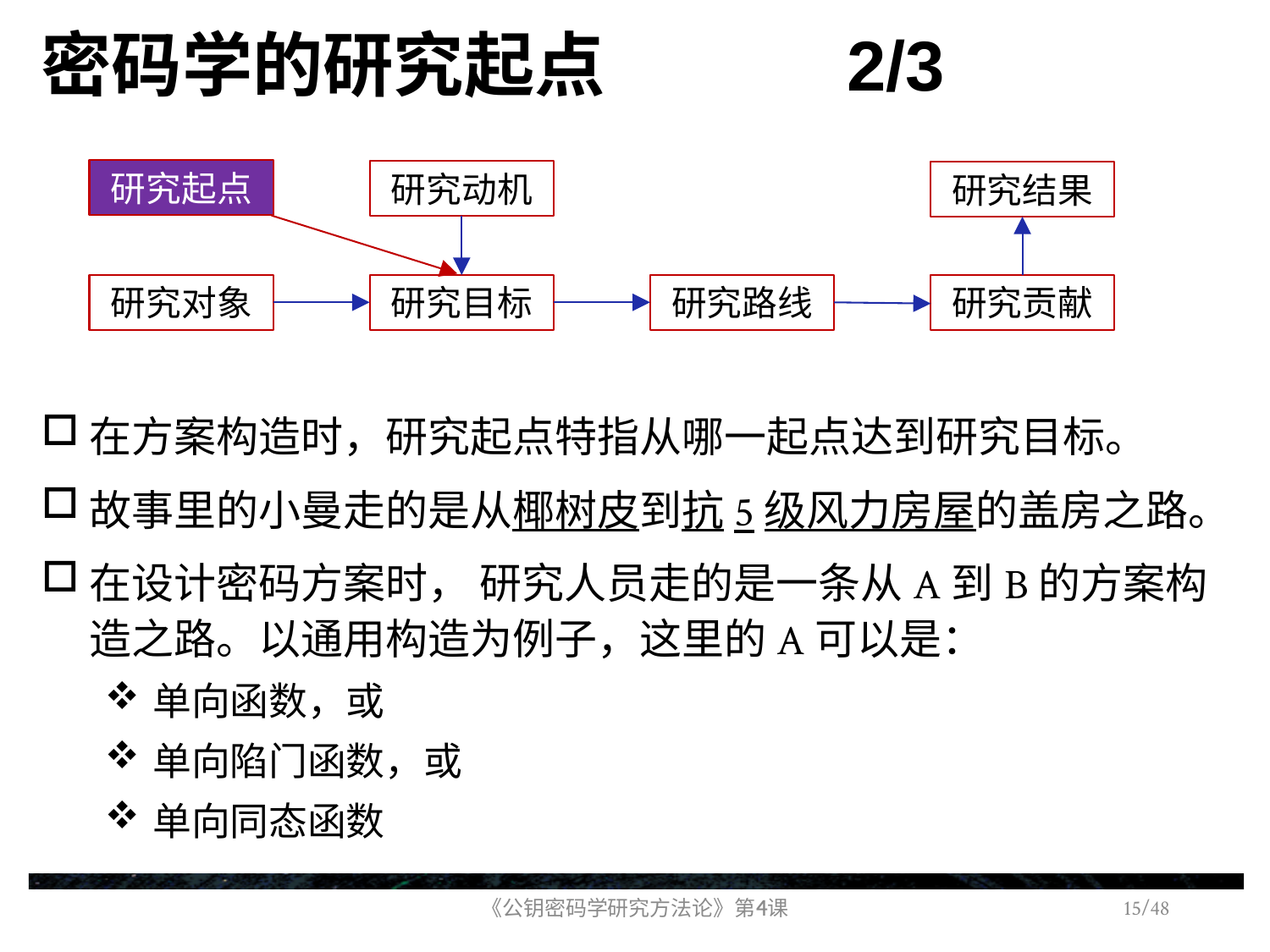

# 密码学的研究起点              2/3
研究起点
研究动机
研究结果
研究对象
研究目标
研究路线
研究贡献
在方案构造时，研究起点特指从哪一起点达到研究目标。
故事里的小曼走的是从椰树皮到抗5级风力房屋的盖房之路。
在设计密码方案时， 研究人员走的是一条从A到B的方案构造之路。以通用构造为例子，这里的A可以是：
单向函数，或
单向陷门函数，或
单向同态函数

《公钥密码学研究方法论》第4课
15/48